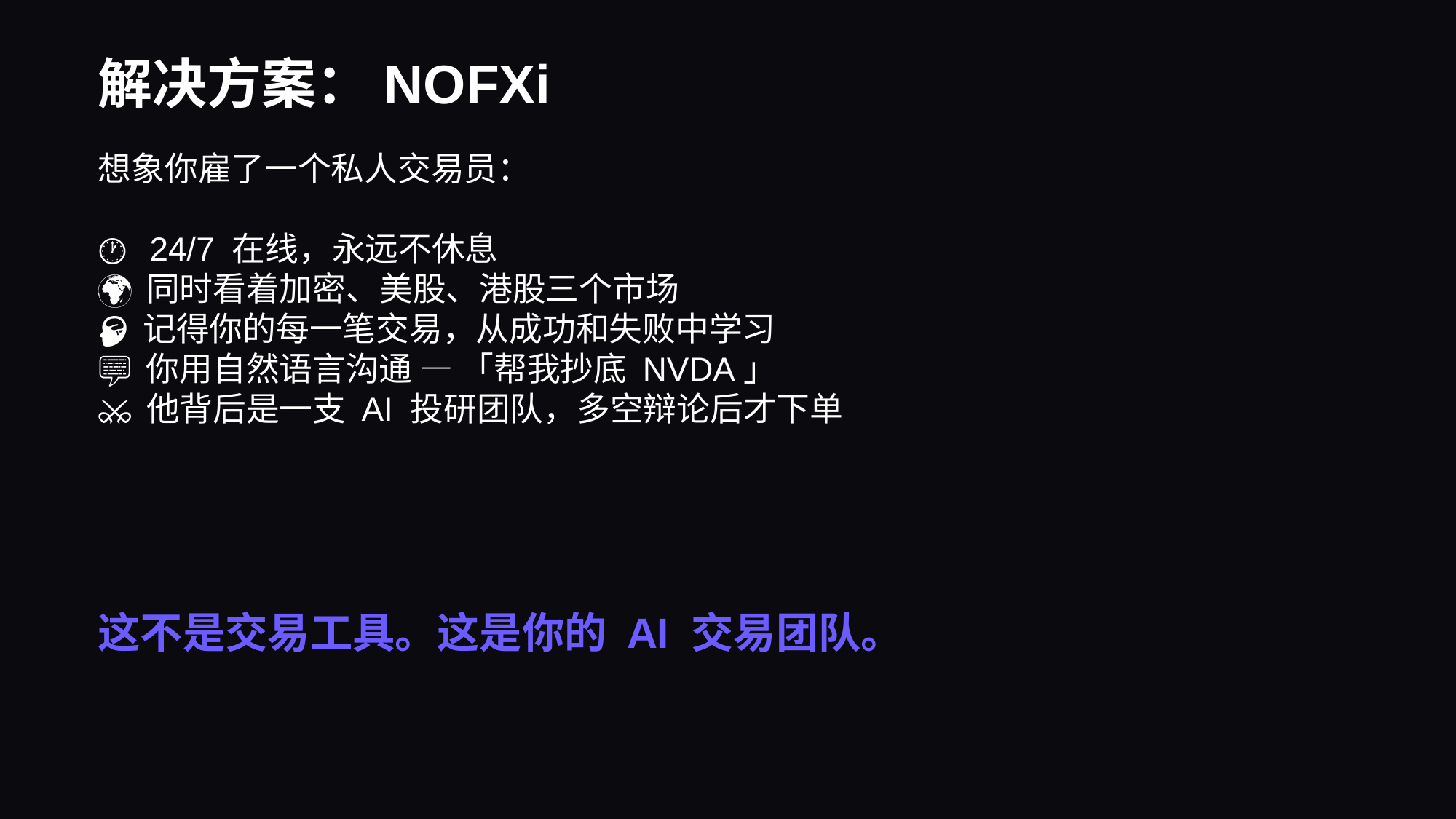

解决方案：NOFXi
想象你雇了一个私人交易员：
🕐  24/7 在线，永远不休息
🌍  同时看着加密、美股、港股三个市场
🧠  记得你的每一笔交易，从成功和失败中学习
💬  你用自然语言沟通 — 「帮我抄底 NVDA」
⚔️  他背后是一支 AI 投研团队，多空辩论后才下单
这不是交易工具。这是你的 AI 交易团队。